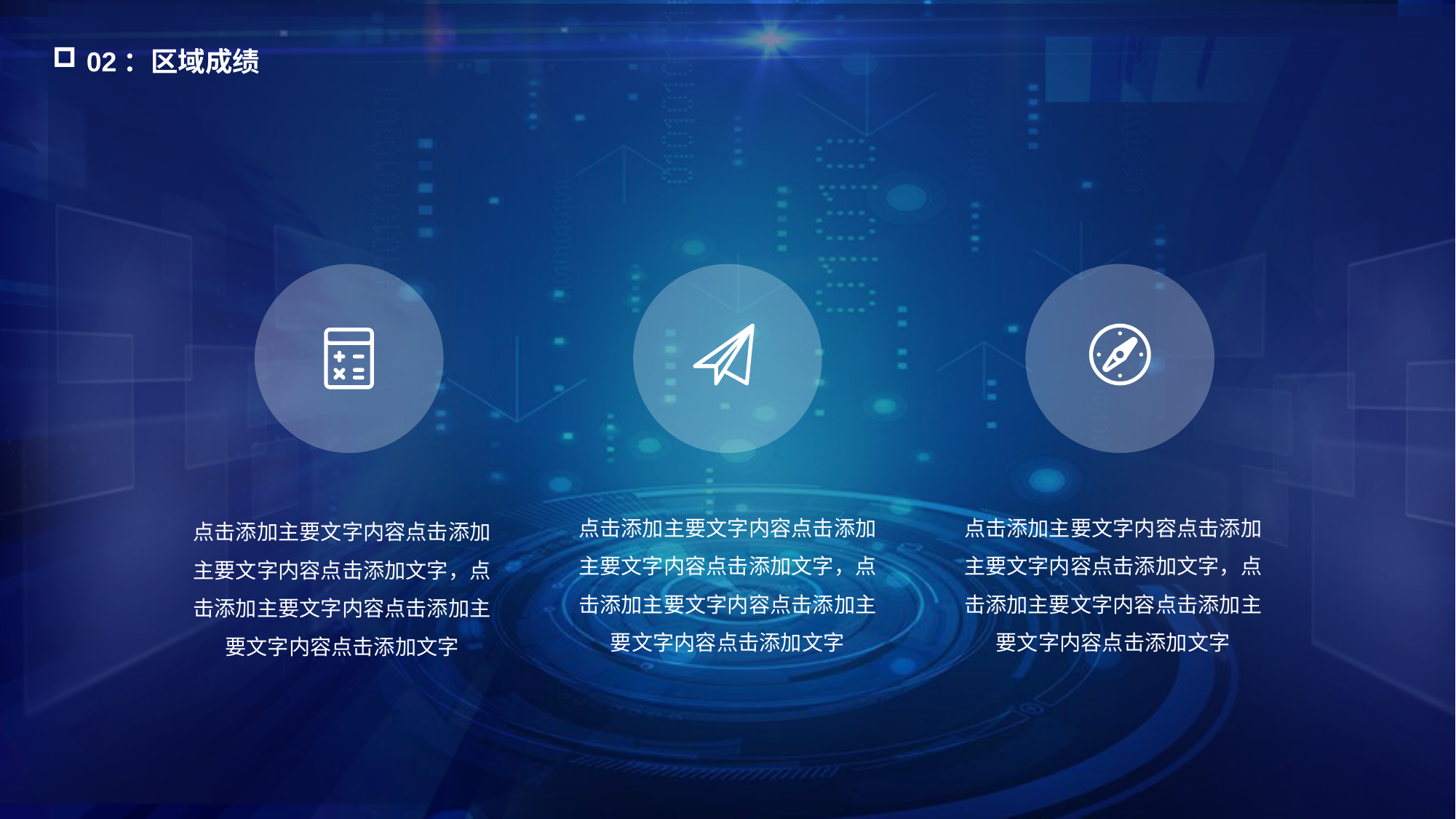

02：区域成绩

点击添加主要文字内容点击添加主要文字内容点击添加文字，点击添加主要文字内容点击添加主要文字内容点击添加文字

点击添加主要文字内容点击添加主要文字内容点击添加文字，点击添加主要文字内容点击添加主要文字内容点击添加文字

点击添加主要文字内容点击添加主要文字内容点击添加文字，点击添加主要文字内容点击添加主要文字内容点击添加文字